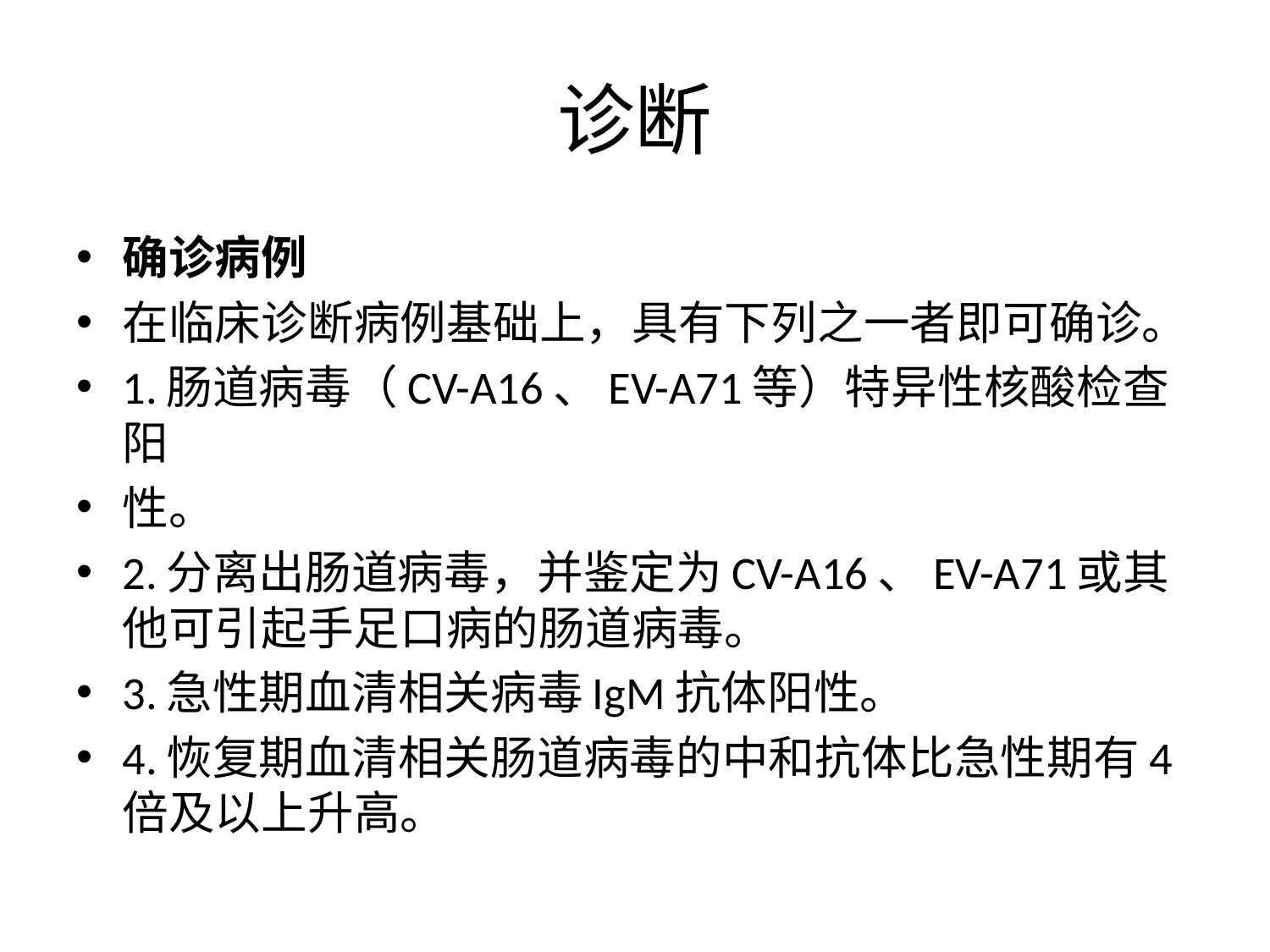

# 诊断
确诊病例
在临床诊断病例基础上，具有下列之一者即可确诊。
1.肠道病毒（CV-A16、EV-A71等）特异性核酸检查阳
性。
2.分离出肠道病毒，并鉴定为CV-A16、EV-A71或其他可引起手足口病的肠道病毒。
3.急性期血清相关病毒IgM抗体阳性。
4.恢复期血清相关肠道病毒的中和抗体比急性期有4倍及以上升高。